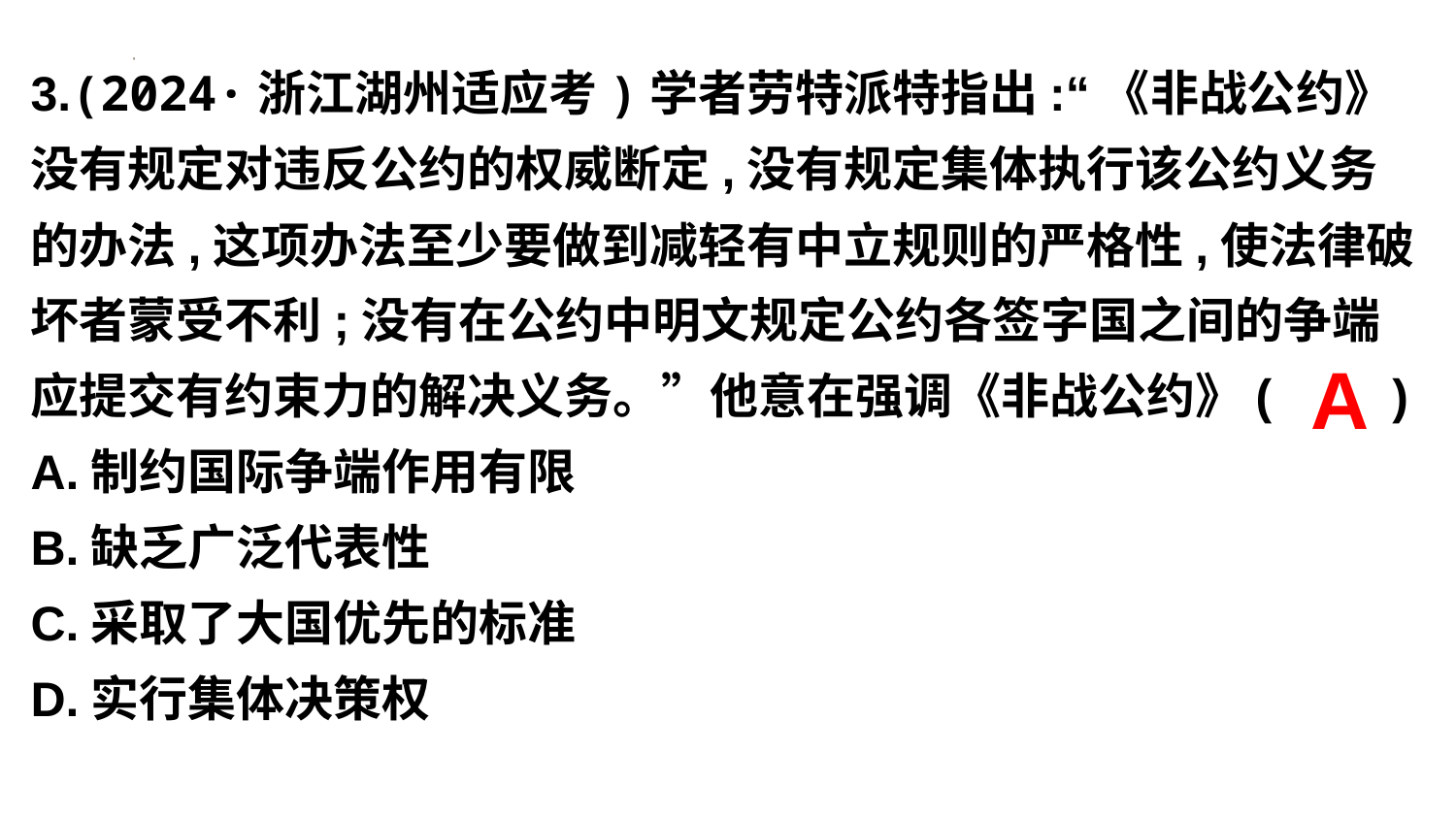

3.(2024·浙江湖州适应考)学者劳特派特指出:“《非战公约》没有规定对违反公约的权威断定,没有规定集体执行该公约义务的办法,这项办法至少要做到减轻有中立规则的严格性,使法律破坏者蒙受不利;没有在公约中明文规定公约各签字国之间的争端应提交有约束力的解决义务。”他意在强调《非战公约》(　　)
A.制约国际争端作用有限
B.缺乏广泛代表性
C.采取了大国优先的标准
D.实行集体决策权
A